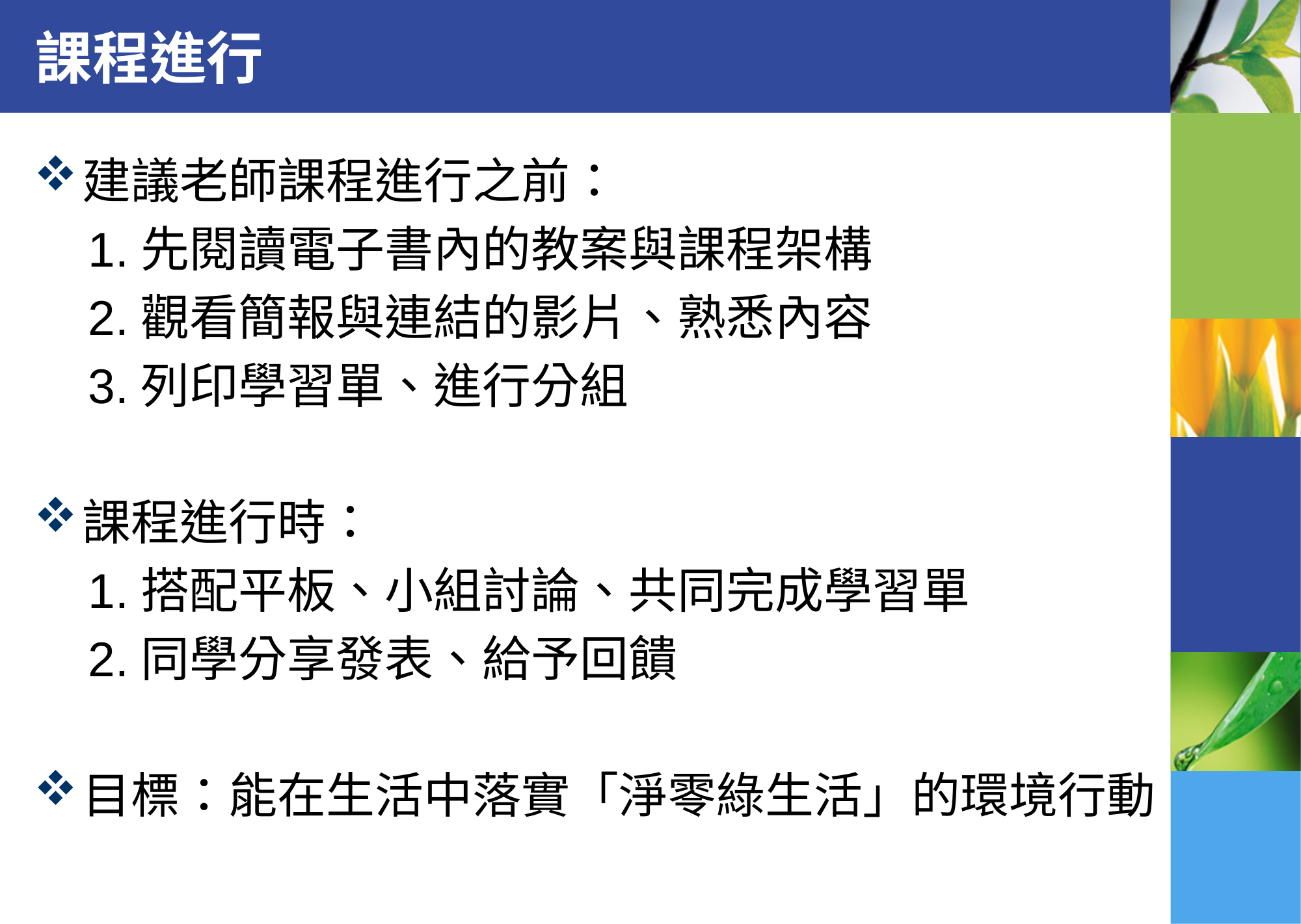

# 課程進行
建議老師課程進行之前：
    1.先閱讀電子書內的教案與課程架構
    2.觀看簡報與連結的影片、熟悉內容
    3.列印學習單、進行分組

課程進行時：
    1.搭配平板、小組討論、共同完成學習單
    2.同學分享發表、給予回饋

目標：能在生活中落實「淨零綠生活」的環境行動